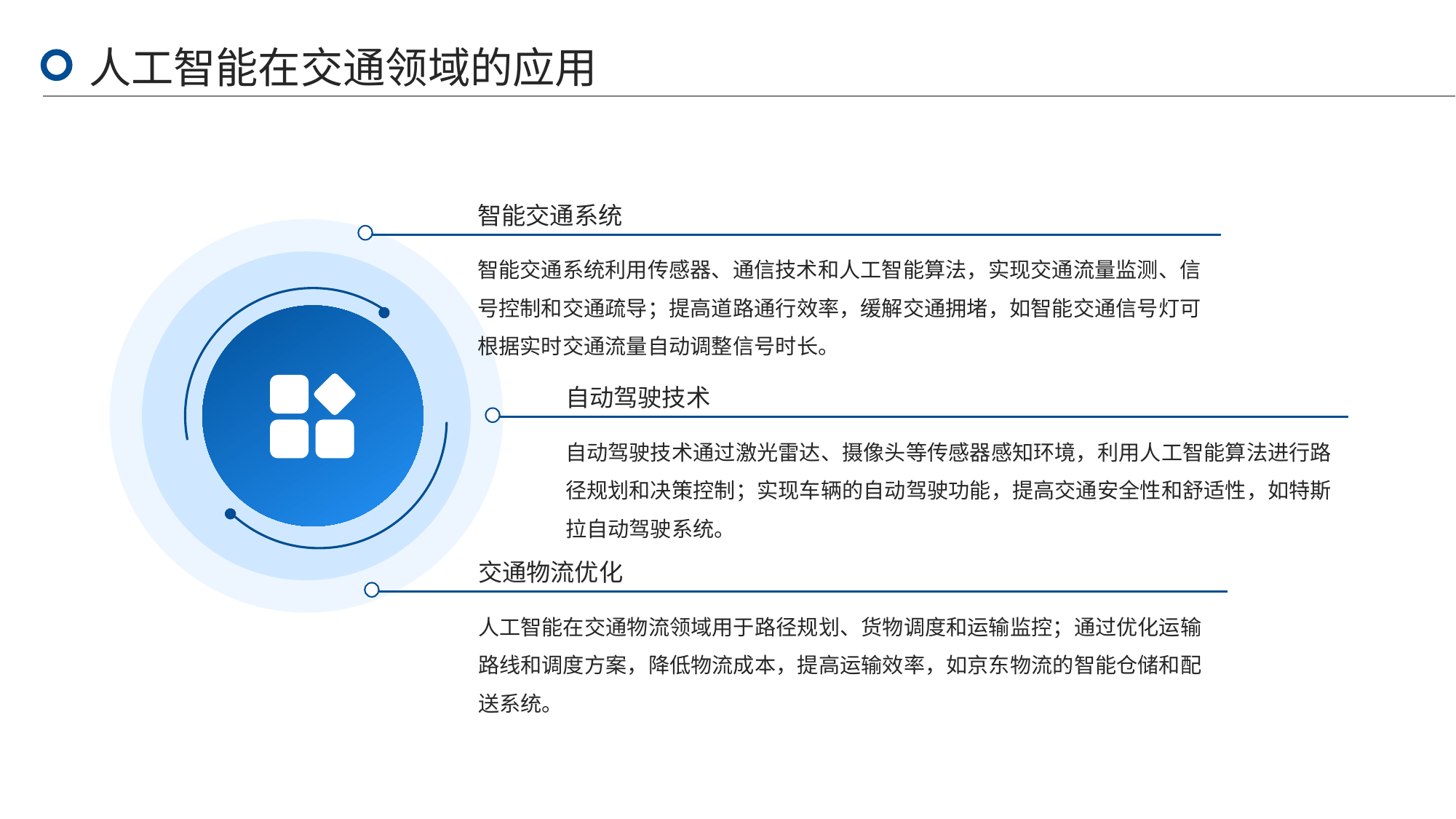

人工智能在交通领域的应用

智能交通系统

智能交通系统利用传感器、通信技术和人工智能算法，实现交通流量监测、信号控制和交通疏导；提高道路通行效率，缓解交通拥堵，如智能交通信号灯可根据实时交通流量自动调整信号时长。

自动驾驶技术

自动驾驶技术通过激光雷达、摄像头等传感器感知环境，利用人工智能算法进行路径规划和决策控制；实现车辆的自动驾驶功能，提高交通安全性和舒适性，如特斯拉自动驾驶系统。

交通物流优化

人工智能在交通物流领域用于路径规划、货物调度和运输监控；通过优化运输路线和调度方案，降低物流成本，提高运输效率，如京东物流的智能仓储和配送系统。